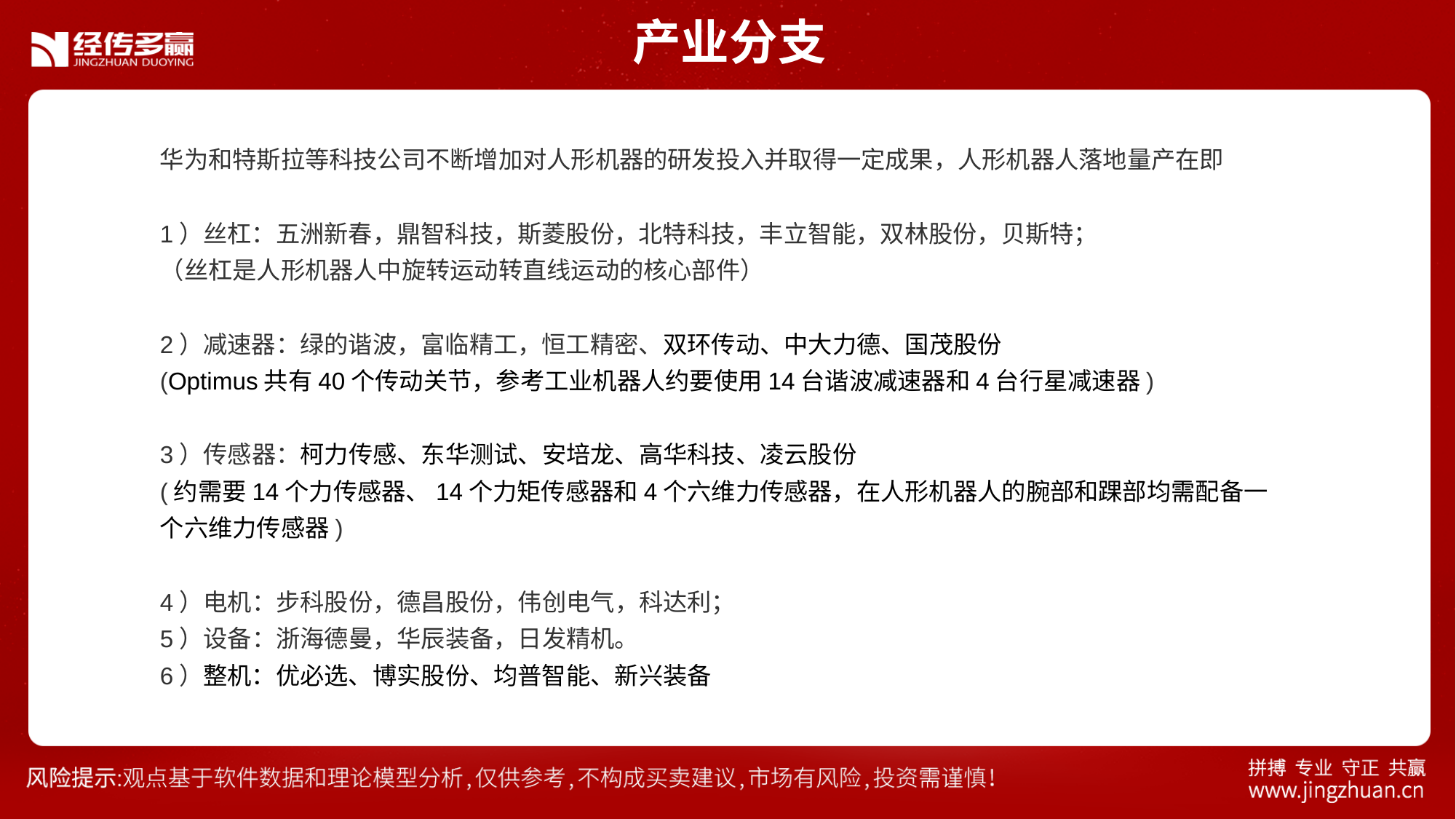

产业分支
华为和特斯拉等科技公司不断增加对人形机器的研发投入并取得一定成果，人形机器人落地量产在即

1）丝杠：五洲新春，鼎智科技，斯菱股份，北特科技，丰立智能，双林股份，贝斯特；
（丝杠是人形机器人中旋转运动转直线运动的核心部件）

2）减速器：绿的谐波，富临精工，恒工精密、双环传动、中大力德、国茂股份
(Optimus共有40个传动关节，参考工业机器人约要使用14台谐波减速器和4台行星减速器)

3）传感器：柯力传感、东华测试、安培龙、高华科技、凌云股份
(约需要14个力传感器、14个力矩传感器和4个六维力传感器，在人形机器人的腕部和踝部均需配备一个六维力传感器)

4）电机：步科股份，德昌股份，伟创电气，科达利；
5）设备：浙海德曼，华辰装备，日发精机。
6）整机：优必选、博实股份、均普智能、新兴装备